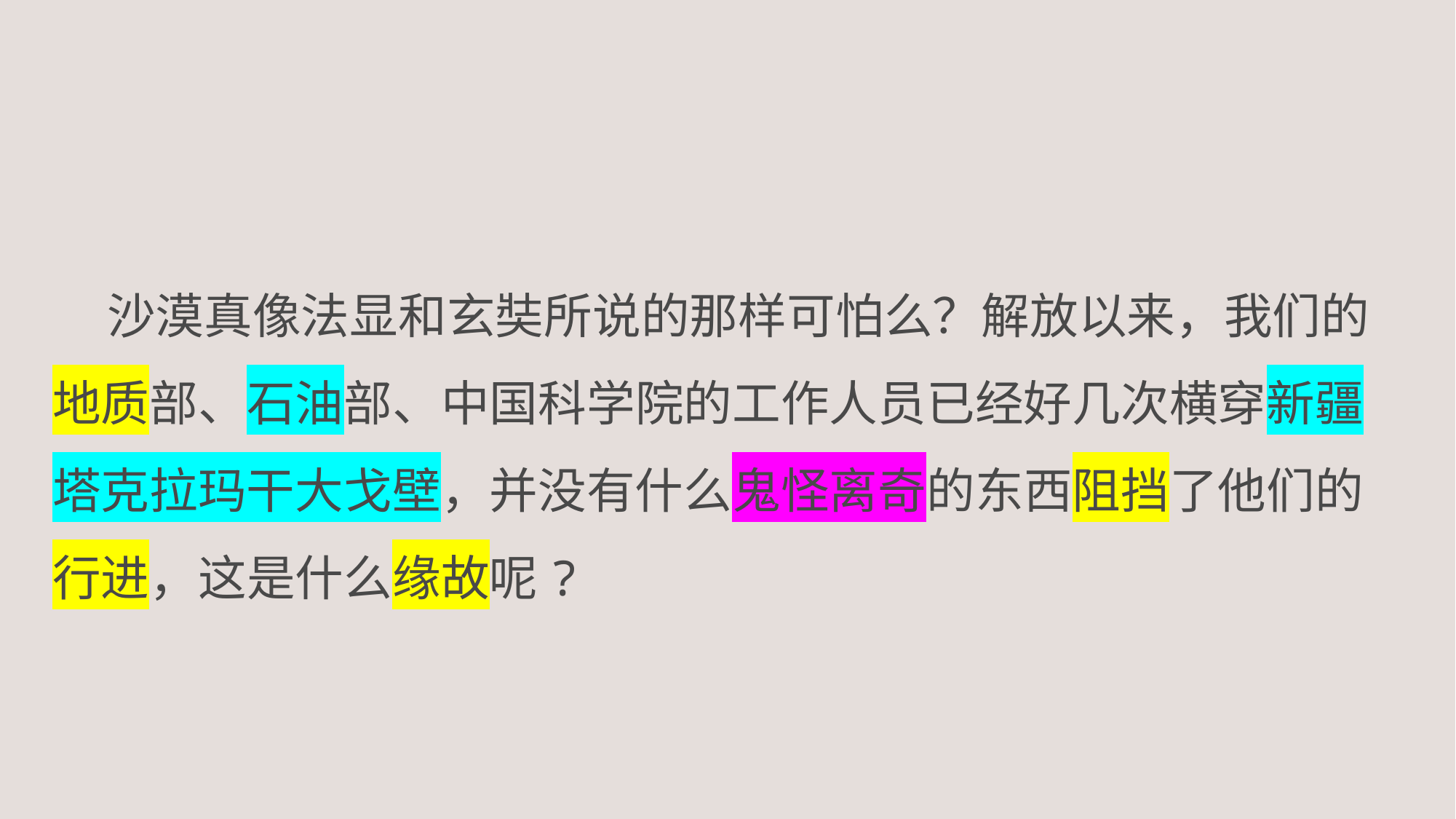

沙漠真像法显和玄奘所说的那样可怕么？解放以来，我们的地质部、石油部、中国科学院的工作人员已经好几次横穿新疆塔克拉玛干大戈壁，并没有什么鬼怪离奇的东西阻挡了他们的行进，这是什么缘故呢?